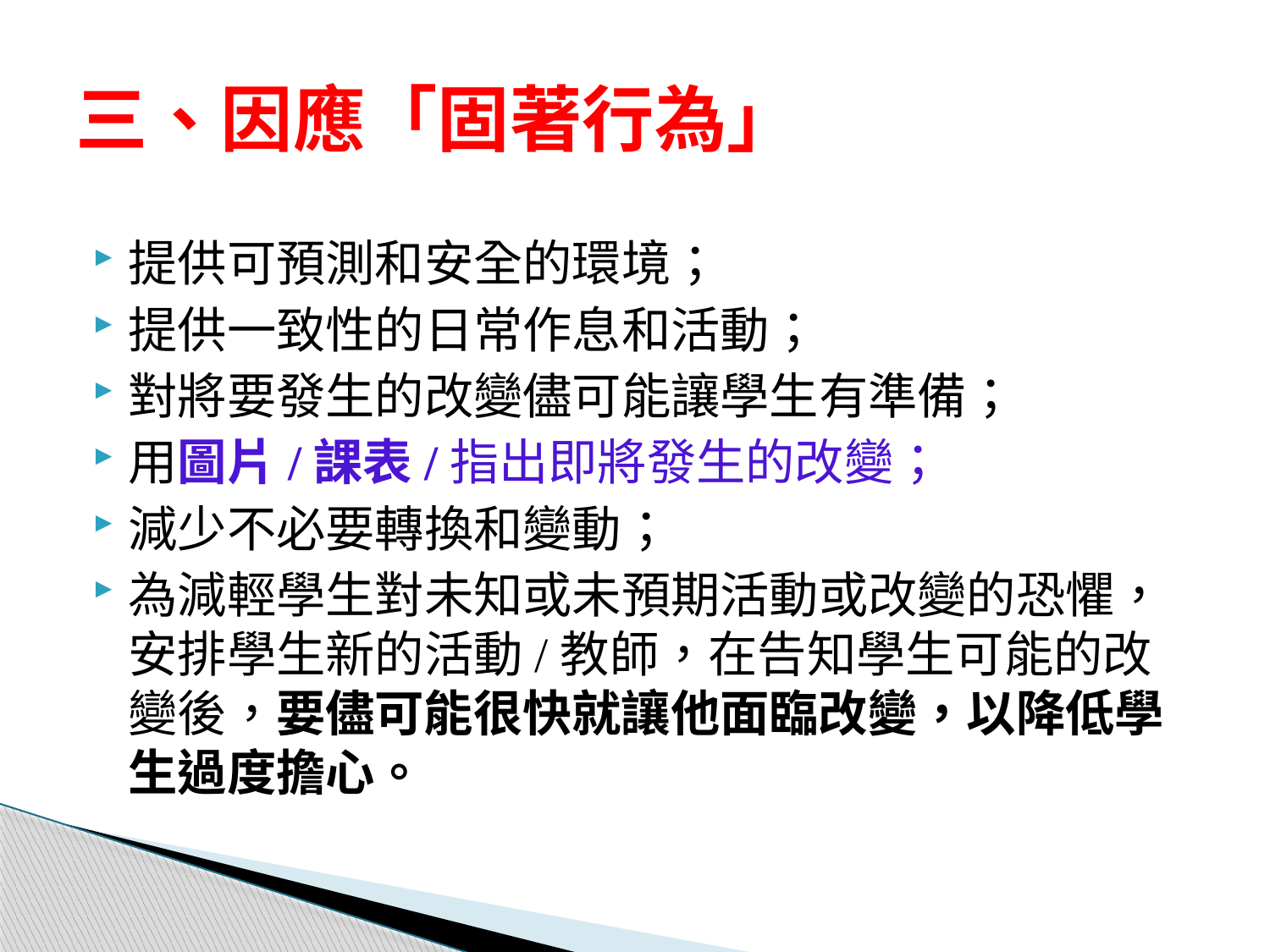

# 三、因應「固著行為」
提供可預測和安全的環境；
提供一致性的日常作息和活動；
對將要發生的改變儘可能讓學生有準備；
用圖片/課表/指出即將發生的改變；
減少不必要轉換和變動；
為減輕學生對未知或未預期活動或改變的恐懼，安排學生新的活動/教師，在告知學生可能的改變後，要儘可能很快就讓他面臨改變，以降低學生過度擔心。